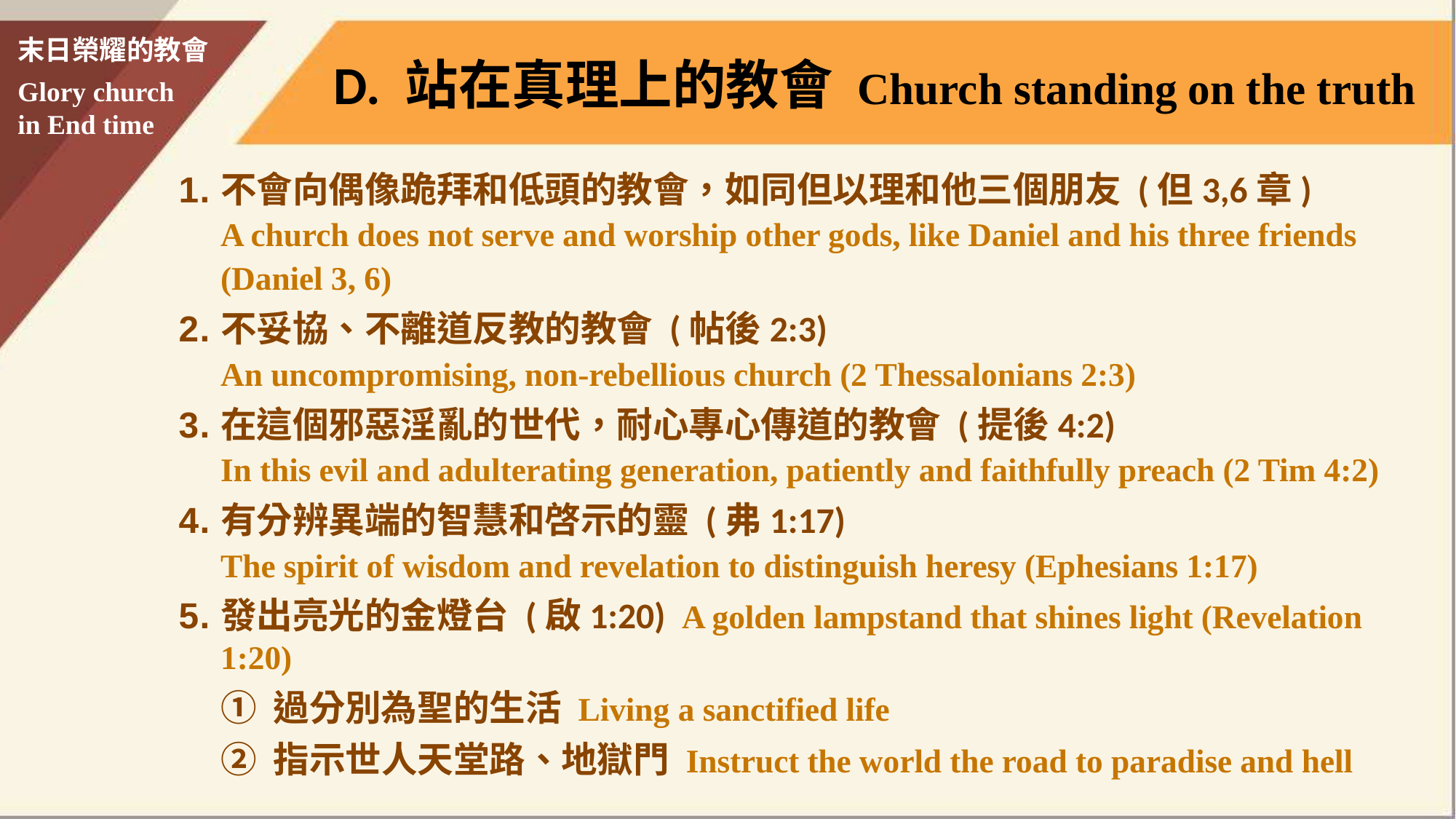

D. 站在真理上的教會 Church standing on the truth
不會向偶像跪拜和低頭的教會，如同但以理和他三個朋友 (但3,6章)
A church does not serve and worship other gods, like Daniel and his three friends (Daniel 3, 6)
不妥協、不離道反教的教會 (帖後2:3)
An uncompromising, non-rebellious church (2 Thessalonians 2:3)
在這個邪惡淫亂的世代，耐心專心傳道的教會 (提後4:2)
In this evil and adulterating generation, patiently and faithfully preach (2 Tim 4:2)
有分辨異端的智慧和啓示的靈 (弗1:17)
The spirit of wisdom and revelation to distinguish heresy (Ephesians 1:17)
發出亮光的金燈台 (啟1:20)  A golden lampstand that shines light (Revelation 1:20)
① 過分別為聖的生活 Living a sanctified life
② 指示世人天堂路、地獄門 Instruct the world the road to paradise and hell